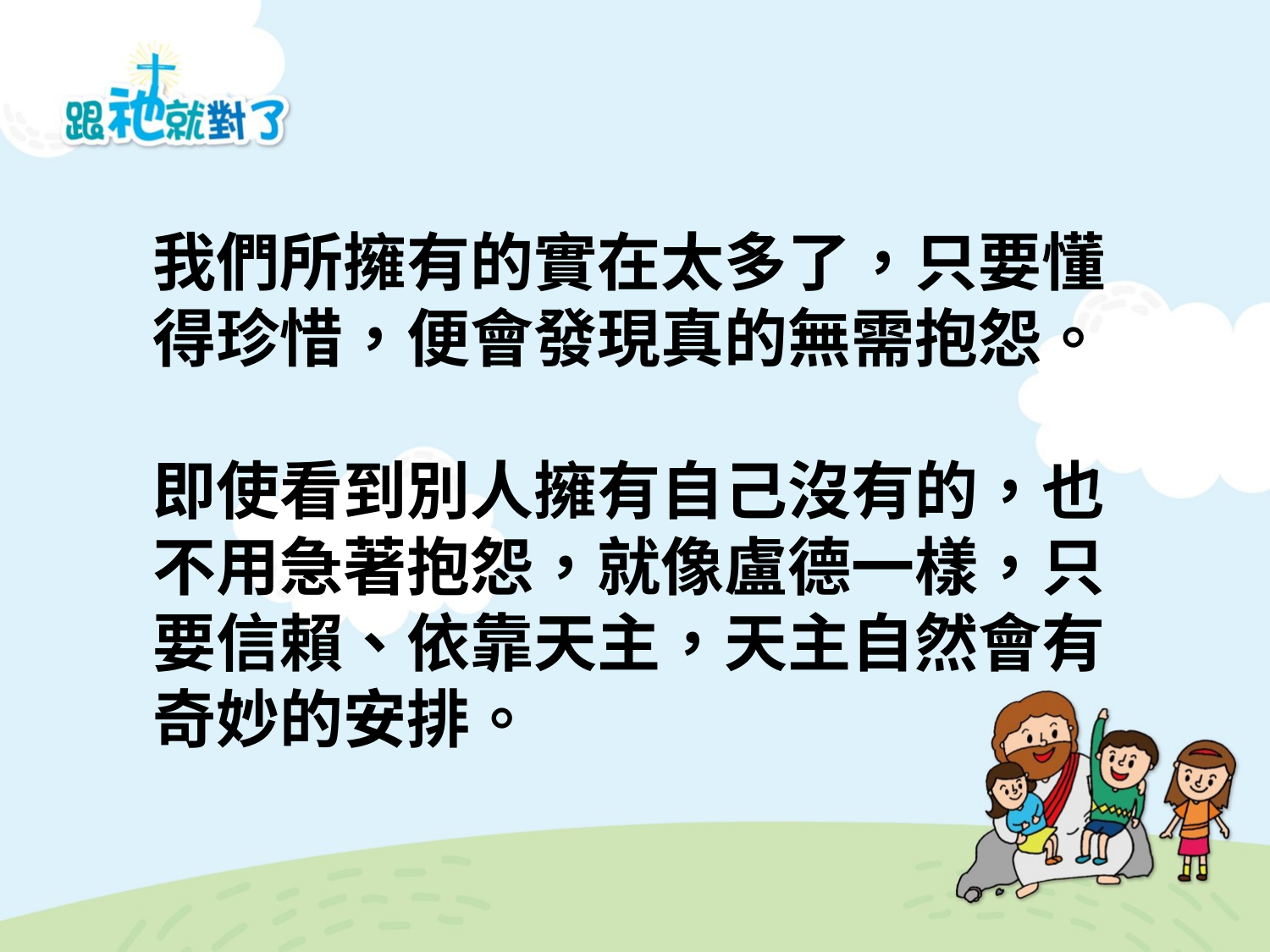

我們所擁有的實在太多了，只要懂得珍惜，便會發現真的無需抱怨。

即使看到別人擁有自己沒有的，也不用急著抱怨，就像盧德一樣，只要信賴、依靠天主，天主自然會有奇妙的安排。